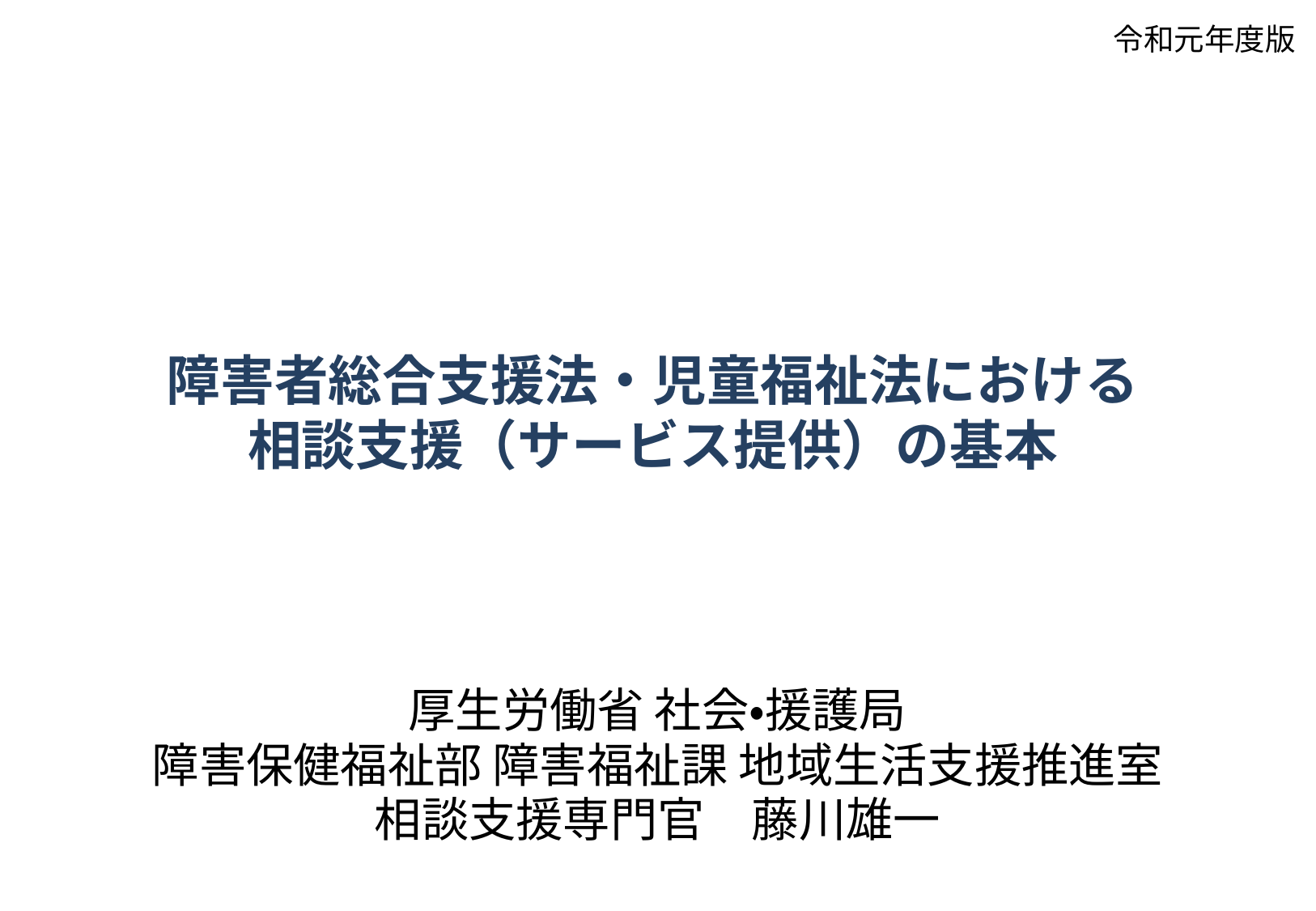

令和元年度版
障害者総合支援法・児童福祉法における
相談支援（サービス提供）の基本
厚生労働省 社会・援護局
障害保健福祉部 障害福祉課 地域生活支援推進室
相談支援専門官　藤川雄一